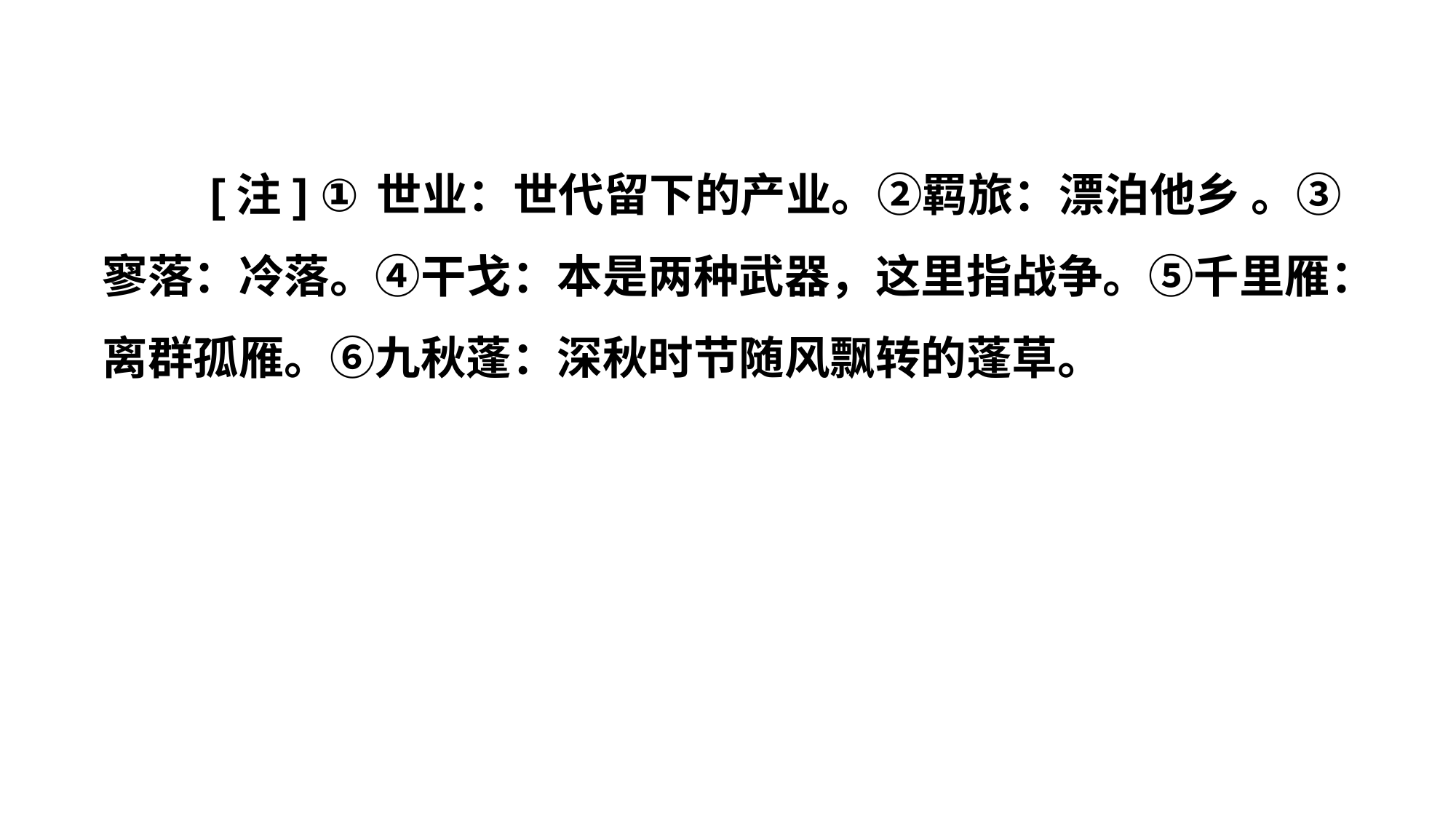

[注] ①世业：世代留下的产业。②羁旅：漂泊他乡 。③寥落：冷落。④干戈：本是两种武器，这里指战争。⑤千里雁：离群孤雁。⑥九秋蓬：深秋时节随风飘转的蓬草。